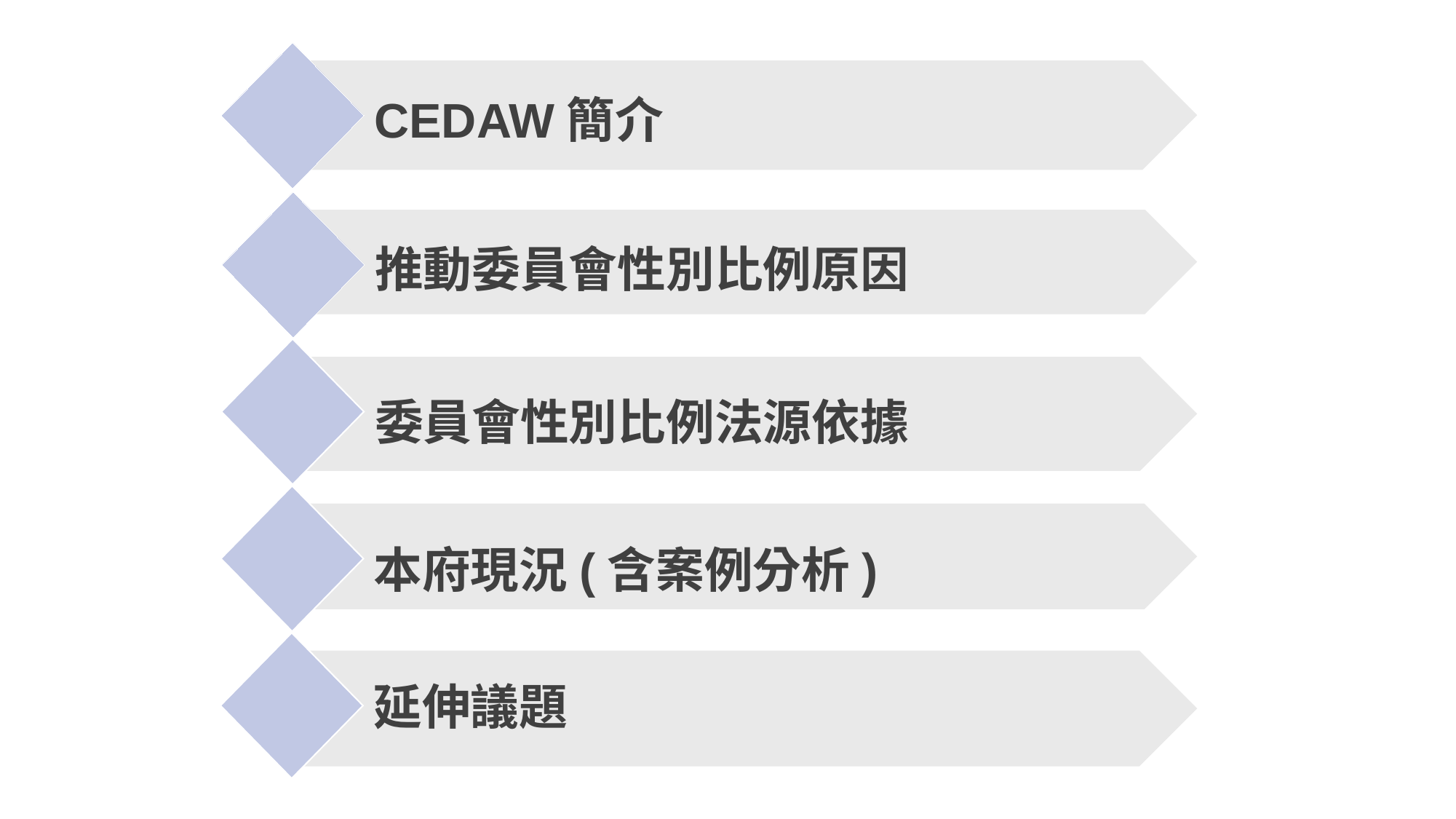

CEDAW簡介

推動委員會性別比例原因
委員會性別比例法源依據
本府現況(含案例分析)
延伸議題

2